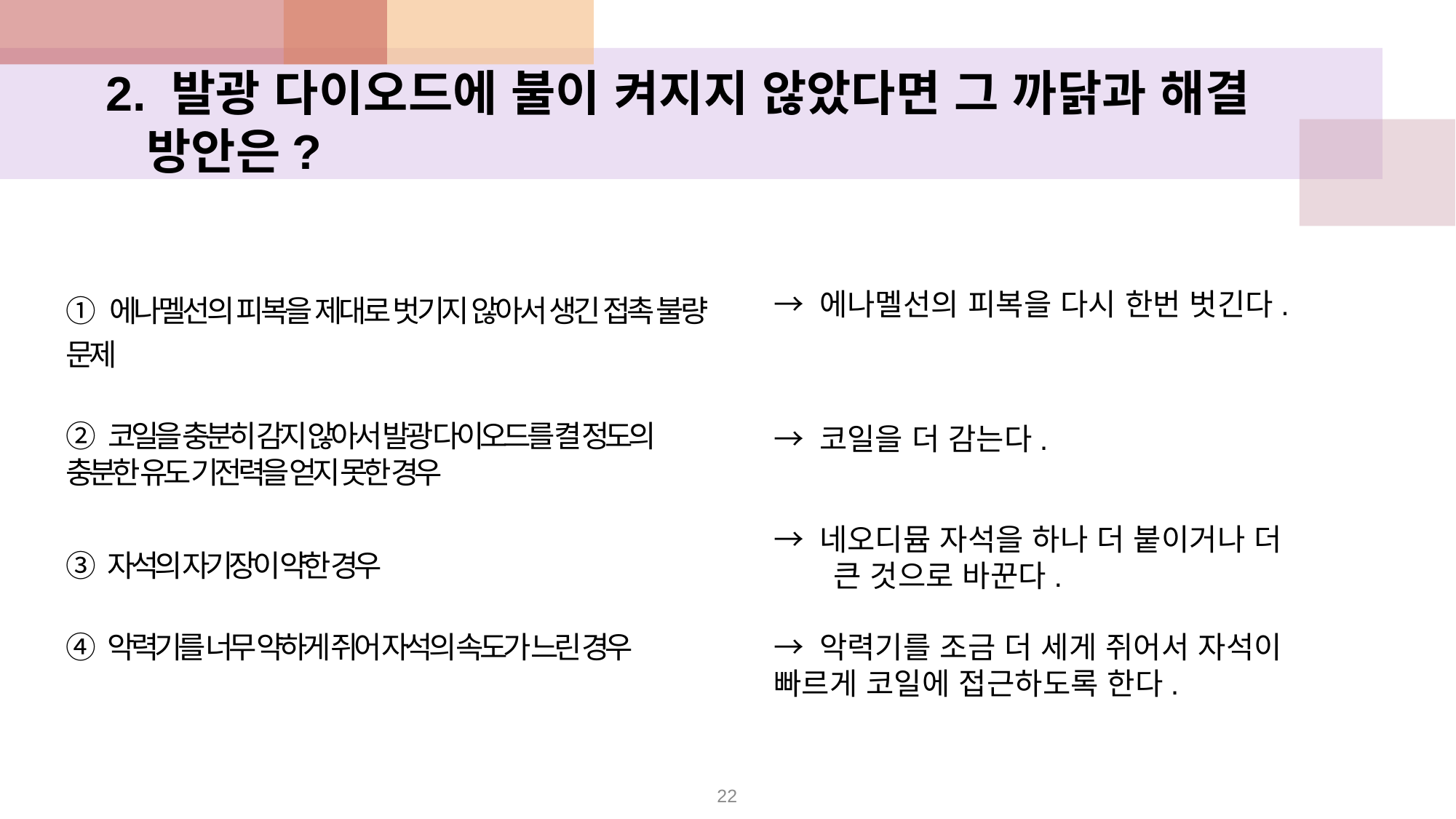

2. 발광 다이오드에 불이 켜지지 않았다면 그 까닭과 해결 방안은?
① 에나멜선의 피복을 제대로 벗기지 않아서 생긴 접촉 불량 문제
→  에나멜선의 피복을 다시 한번 벗긴다.
②  코일을 충분히 감지 않아서 발광 다이오드를 켤 정도의 충분한 유도 기전력을 얻지 못한 경우
→  코일을 더 감는다.
→  네오디뮴 자석을 하나 더 붙이거나 더            큰 것으로 바꾼다.
③  자석의 자기장이 약한 경우
④  악력기를 너무 약하게 쥐어 자석의 속도가 느린 경우
→  악력기를 조금 더 세게 쥐어서 자석이 빠르게 코일에 접근하도록 한다.
22